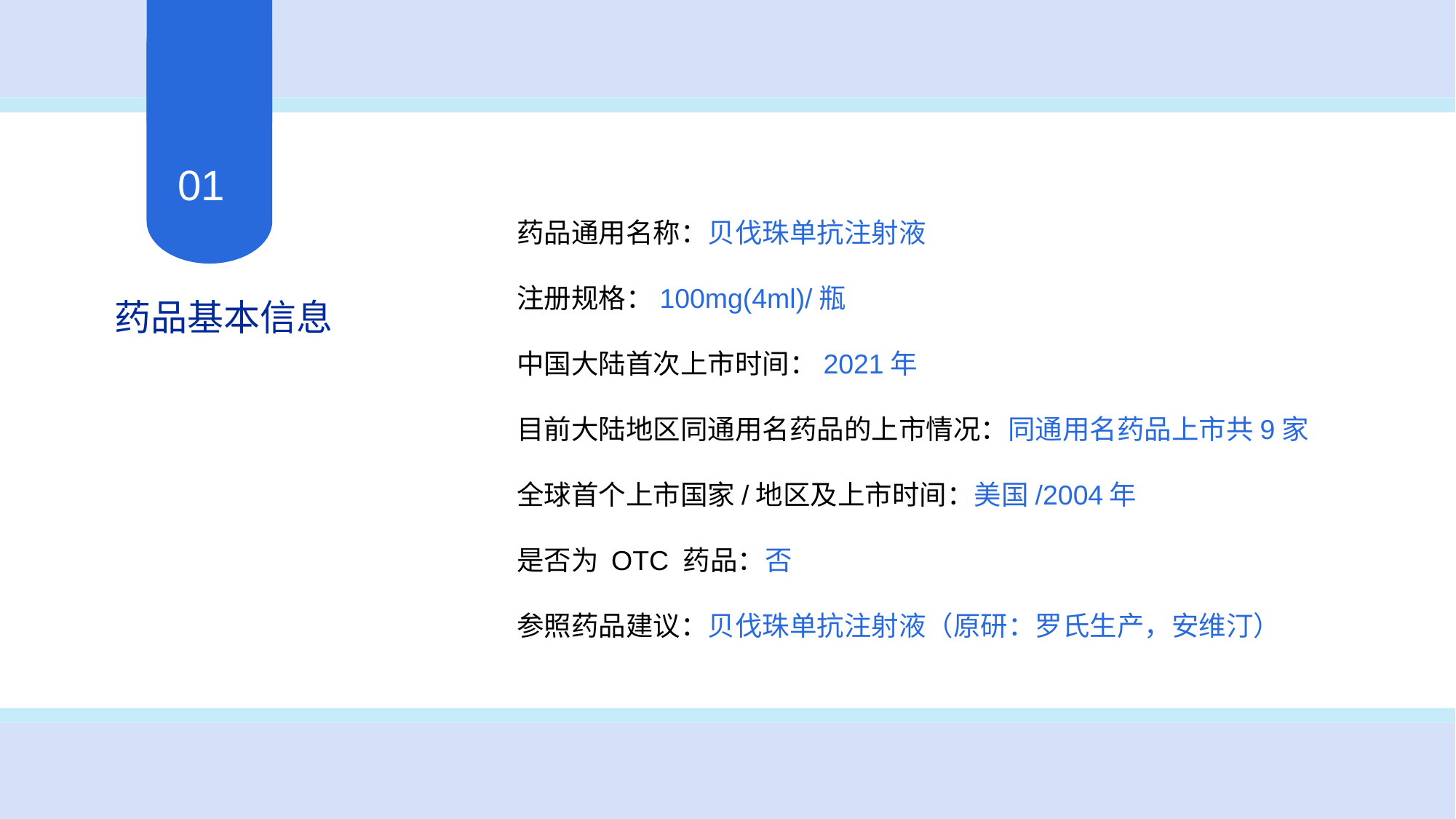

01
药品通用名称：贝伐珠单抗注射液
注册规格：100mg(4ml)/瓶
中国大陆首次上市时间：2021年
目前大陆地区同通用名药品的上市情况：同通用名药品上市共9家
全球首个上市国家/地区及上市时间：美国/2004年
是否为 OTC 药品：否
参照药品建议：贝伐珠单抗注射液（原研：罗氏生产，安维汀）
药品基本信息